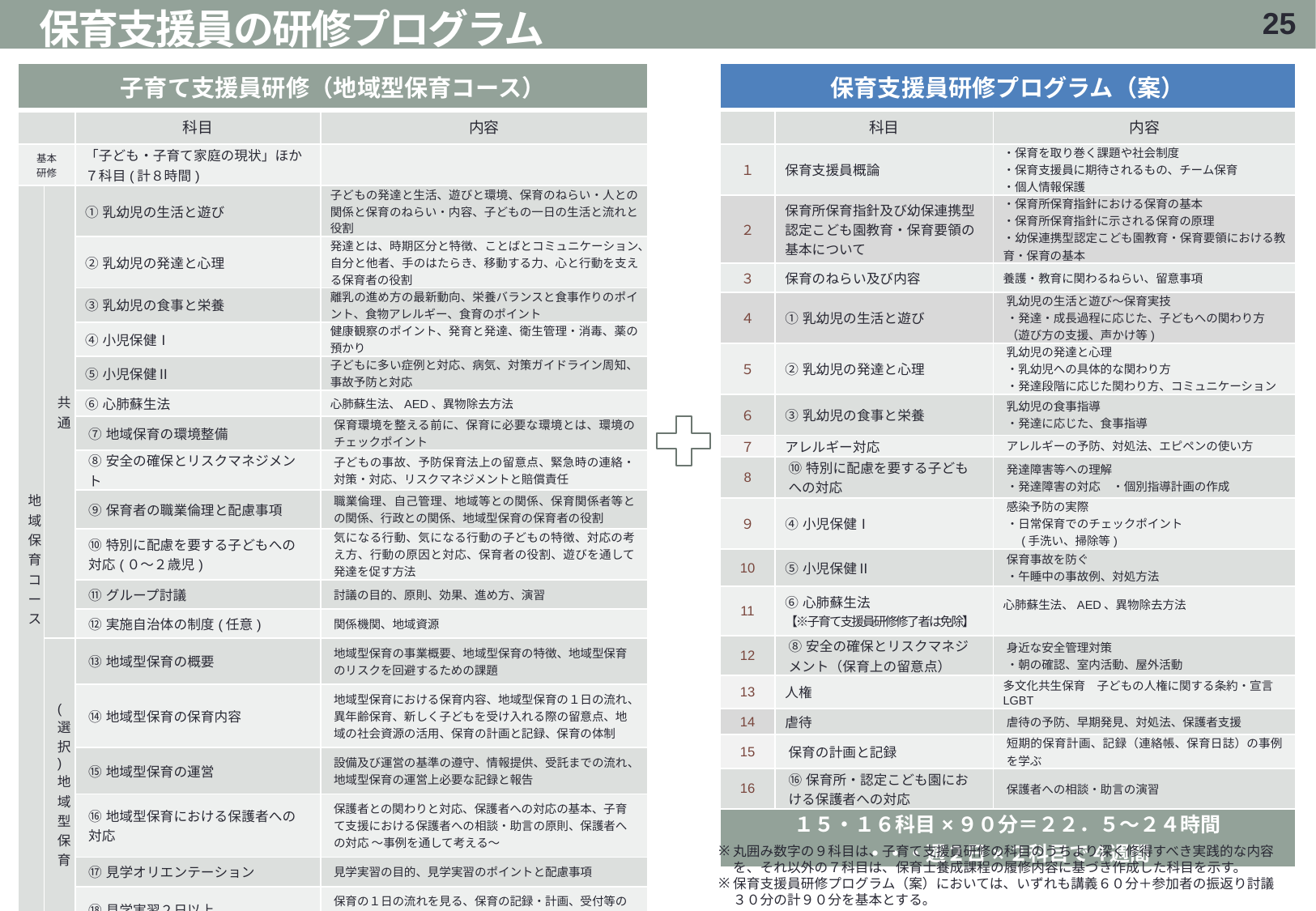

25
# 保育支援員の研修プログラム
| 保育支援員研修プログラム（案） |  |  |
| --- | --- | --- |
|  | 科目 | 内容 |
| １ | 保育支援員概論 | ・保育を取り巻く課題や社会制度 ・保育支援員に期待されるもの、チーム保育 ・個人情報保護 |
| ２ | 保育所保育指針及び幼保連携型認定こども園教育・保育要領の基本について | ・保育所保育指針における保育の基本 ・保育所保育指針に示される保育の原理 ・幼保連携型認定こども園教育・保育要領における教育・保育の基本 |
| ３ | 保育のねらい及び内容 | 養護・教育に関わるねらい、留意事項 |
| ４ | ①乳幼児の生活と遊び | 乳幼児の生活と遊び～保育実技 ・発達・成長過程に応じた、子どもへの関わり方 （遊び方の支援、声かけ等) |
| ５ | ②乳幼児の発達と心理 | 乳幼児の発達と心理 ・乳幼児への具体的な関わり方 ・発達段階に応じた関わり方、コミュニケーション |
| ６ | ③乳幼児の食事と栄養 | 乳幼児の食事指導 ・発達に応じた、食事指導 |
| ７ | アレルギー対応 | アレルギーの予防、対処法、エピペンの使い方 |
| 8 | ⑩特別に配慮を要する子どもへの対応 | 発達障害等への理解 ・発達障害の対応　・個別指導計画の作成 |
| ９ | ④小児保健Ⅰ | 感染予防の実際 ・日常保育でのチェックポイント 　(手洗い、掃除等) |
| 10 | ⑤小児保健Ⅱ | 保育事故を防ぐ ・午睡中の事故例、対処方法 |
| 11 | ⑥心肺蘇生法 【※子育て支援員研修修了者は免除】 | 心肺蘇生法、AED、異物除去方法 |
| 12 | ⑧安全の確保とリスクマネジメント（保育上の留意点） | 身近な安全管理対策 ・朝の確認、室内活動、屋外活動 |
| 13 | 人権 | 多文化共生保育　子どもの人権に関する条約・宣言　LGBT |
| 14 | 虐待 | 虐待の予防、早期発見、対処法、保護者支援 |
| 15 | 保育の計画と記録 | 短期的保育計画、記録（連絡帳、保育日誌）の事例を学ぶ |
| 16 | ⑯保育所・認定こども園における保護者への対応 | 保護者への相談・助言の演習 |
| １５・１６科目×９０分＝２２．５～２４時間 ・・・週２日×２科目で４週間 |  |  |
| 子育て支援員研修（地域型保育コース） |  |  |  |
| --- | --- | --- | --- |
|  |  | 科目 | 内容 |
| 基本 研修 |  | 「子ども・子育て家庭の現状」ほか７科目(計８時間) |  |
| 地域保育コース | 共通 | ①乳幼児の生活と遊び | 子どもの発達と生活、遊びと環境、保育のねらい・人との関係と保育のねらい・内容、子どもの一日の生活と流れと役割 |
|  |  | ②乳幼児の発達と心理 | 発達とは、時期区分と特徴、ことばとコミュニケーション、自分と他者、手のはたらき、移動する力、心と行動を支える保育者の役割 |
|  |  | ③乳幼児の食事と栄養 | 離乳の進め方の最新動向、栄養バランスと食事作りのポイント、食物アレルギー、食育のポイント |
|  |  | ④小児保健Ⅰ | 健康観察のポイント、発育と発達、衛生管理・消毒、薬の預かり |
|  |  | ⑤小児保健Ⅱ | 子どもに多い症例と対応、病気、対策ガイドライン周知、事故予防と対応 |
|  |  | ⑥心肺蘇生法 | 心肺蘇生法、AED、異物除去方法 |
|  |  | ⑦地域保育の環境整備 | 保育環境を整える前に、保育に必要な環境とは、環境のチェックポイント |
|  |  | ⑧安全の確保とリスクマネジメント | 子どもの事故、予防保育法上の留意点、緊急時の連絡・対策・対応、リスクマネジメントと賠償責任 |
|  |  | ⑨保育者の職業倫理と配慮事項 | 職業倫理、自己管理、地域等との関係、保育関係者等との関係、行政との関係、地域型保育の保育者の役割 |
|  |  | ⑩特別に配慮を要する子どもへの対応(０～２歳児) | 気になる行動、気になる行動の子どもの特徴、対応の考え方、行動の原因と対応、保育者の役割、遊びを通して発達を促す方法 |
|  |  | ⑪グループ討議 | 討議の目的、原則、効果、進め方、演習 |
|  |  | ⑫実施自治体の制度(任意) | 関係機関、地域資源 |
|  | (選択)地域型保育 | ⑬地域型保育の概要 | 地域型保育の事業概要、地域型保育の特徴、地域型保育のリスクを回避するための課題 |
|  |  | ⑭地域型保育の保育内容 | 地域型保育における保育内容、地域型保育の１日の流れ、異年齢保育、新しく子どもを受け入れる際の留意点、地域の社会資源の活用、保育の計画と記録、保育の体制 |
|  |  | ⑮地域型保育の運営 | 設備及び運営の基準の遵守、情報提供、受託までの流れ、地域型保育の運営上必要な記録と報告 |
|  |  | ⑯地域型保育における保護者への対応 | 保護者との関わりと対応、保護者への対応の基本、子育て支援における保護者への相談・助言の原則、保護者への対応 ～事例を通して考える～ |
|  |  | ⑰見学オリエンテーション | 見学実習の目的、見学実習のポイントと配慮事項 |
|  |  | ⑱見学実習２日以上 | 保育の１日の流れを見る、保育の記録・計画、受付等の書類や環境構成、保護者対応の実際等について学ぶ |
| ２６科目・２９時間～３０時間＋実習２日以上 |  |  |  |

丸囲み数字の９科目は、子育て支援員研修の科目のうちより深く修得すべき実践的な内容を、それ以外の７科目は、保育士養成課程の履修内容に基づき作成した科目を示す。
保育支援員研修プログラム（案）においては、いずれも講義６０分＋参加者の振返り討議３０分の計９０分を基本とする。